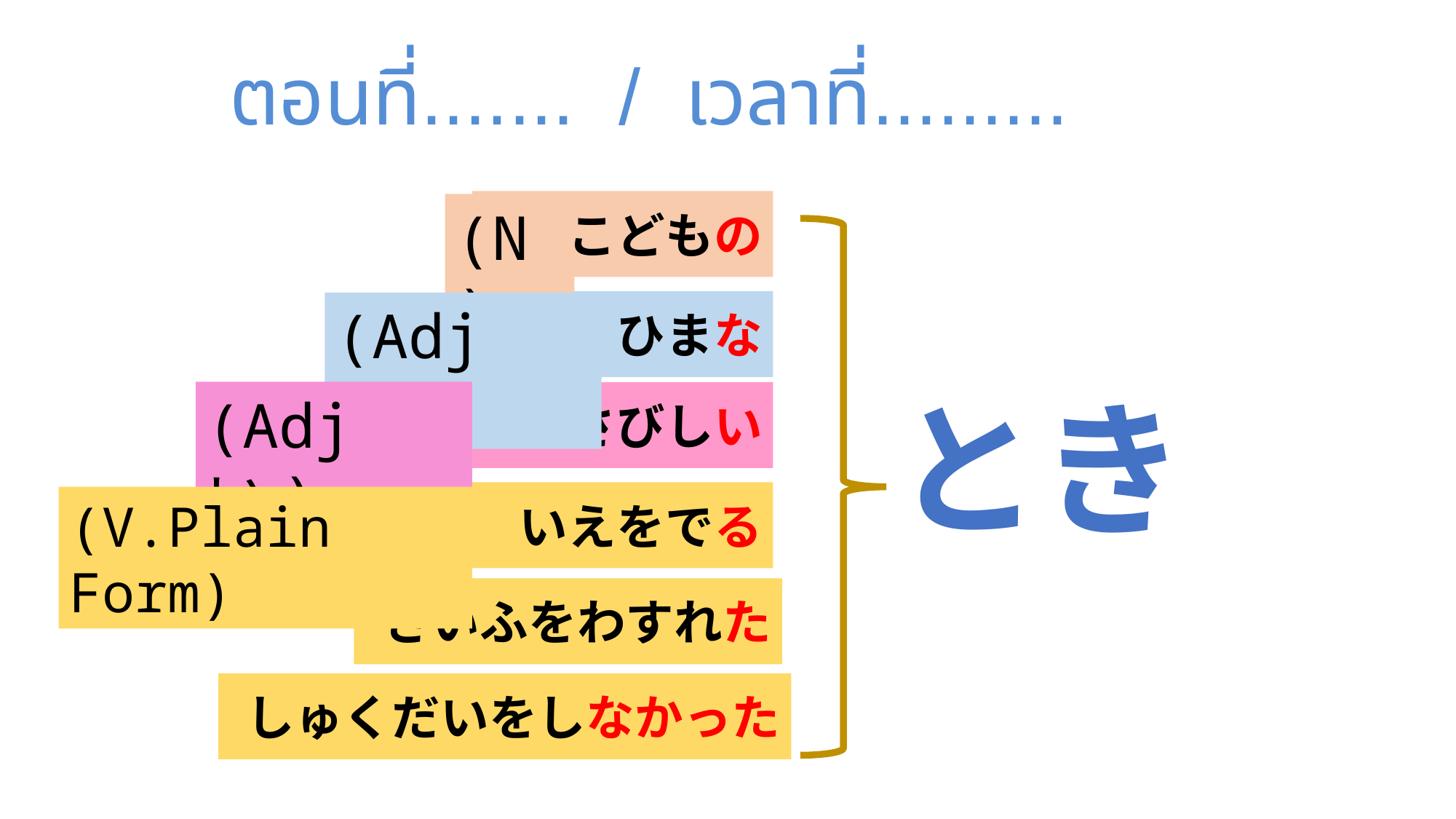

# ตอนที่.......  /  เวลาที่.........
こどもの
(N)

ひまな
(Adjな)
とき
(Adjい)
さびしい
いえをでる
(V.Plain Form)
さいふをわすれた
しゅくだいをしなかった